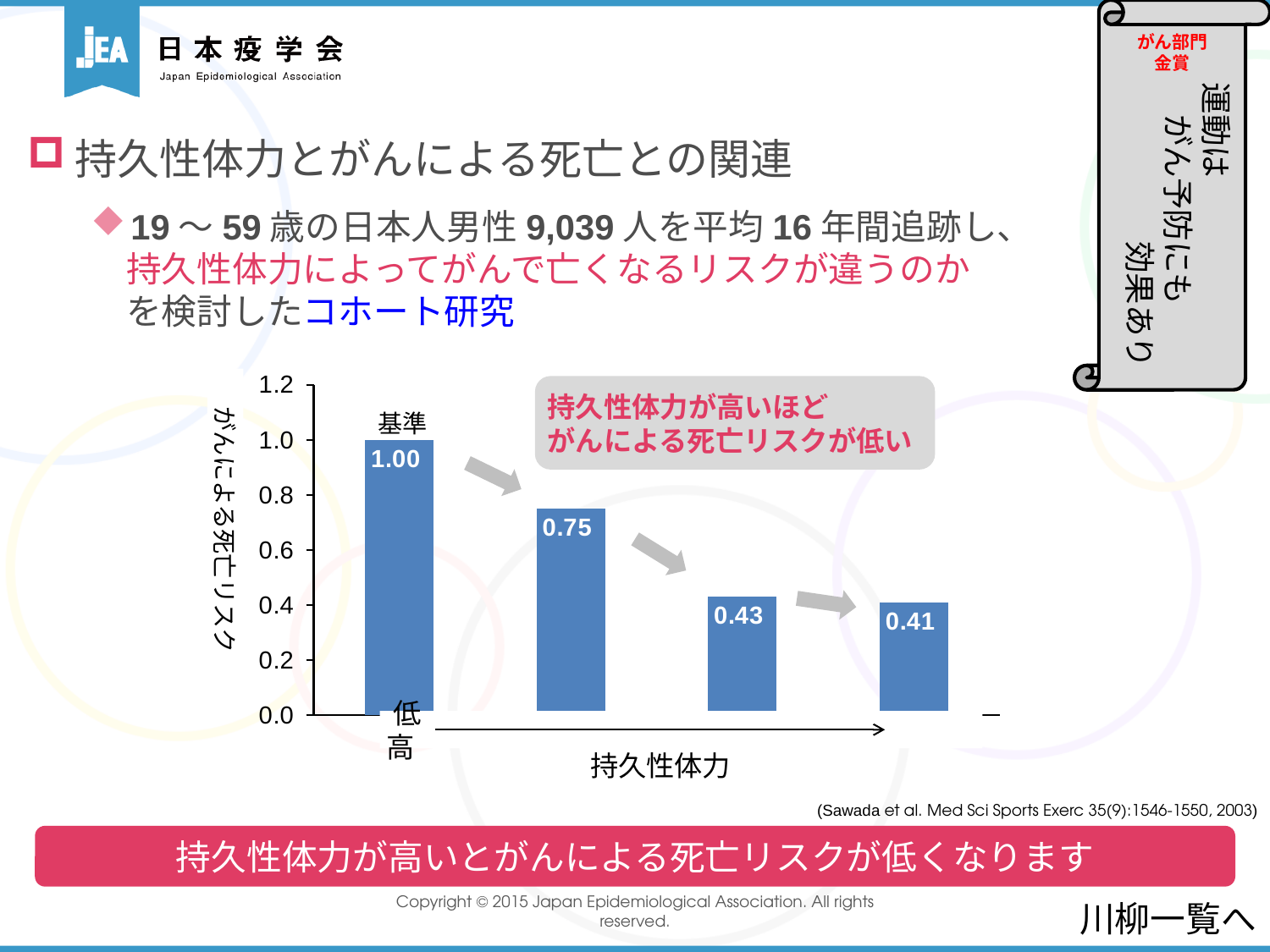

がん部門
金賞
運動は
　がん予防にも
　　　　　効果あり
持久性体力とがんによる死亡との関連
19～59歳の日本人男性9,039人を平均16年間追跡し、
　持久性体力によってがんで亡くなるリスクが違うのか
　を検討したコホート研究

### Chart

| Category |  |
|---|---|
| Q1 | 1.0 |
| Q2 | 0.7500000000000006 |
| Q3 | 0.43000000000000027 |
| Q4 | 0.41000000000000025 |
がんによる死亡リスク

持久性体力が高いほど
がんによる死亡リスクが低い
基準

 低  　 　　　　  　　　　　　　　　　　              高
 持久性体力
(Sawada et al. Med Sci Sports Exerc 35(9):1546-1550, 2003)
持久性体力が高いとがんによる死亡リスクが低くなります
川柳一覧へ